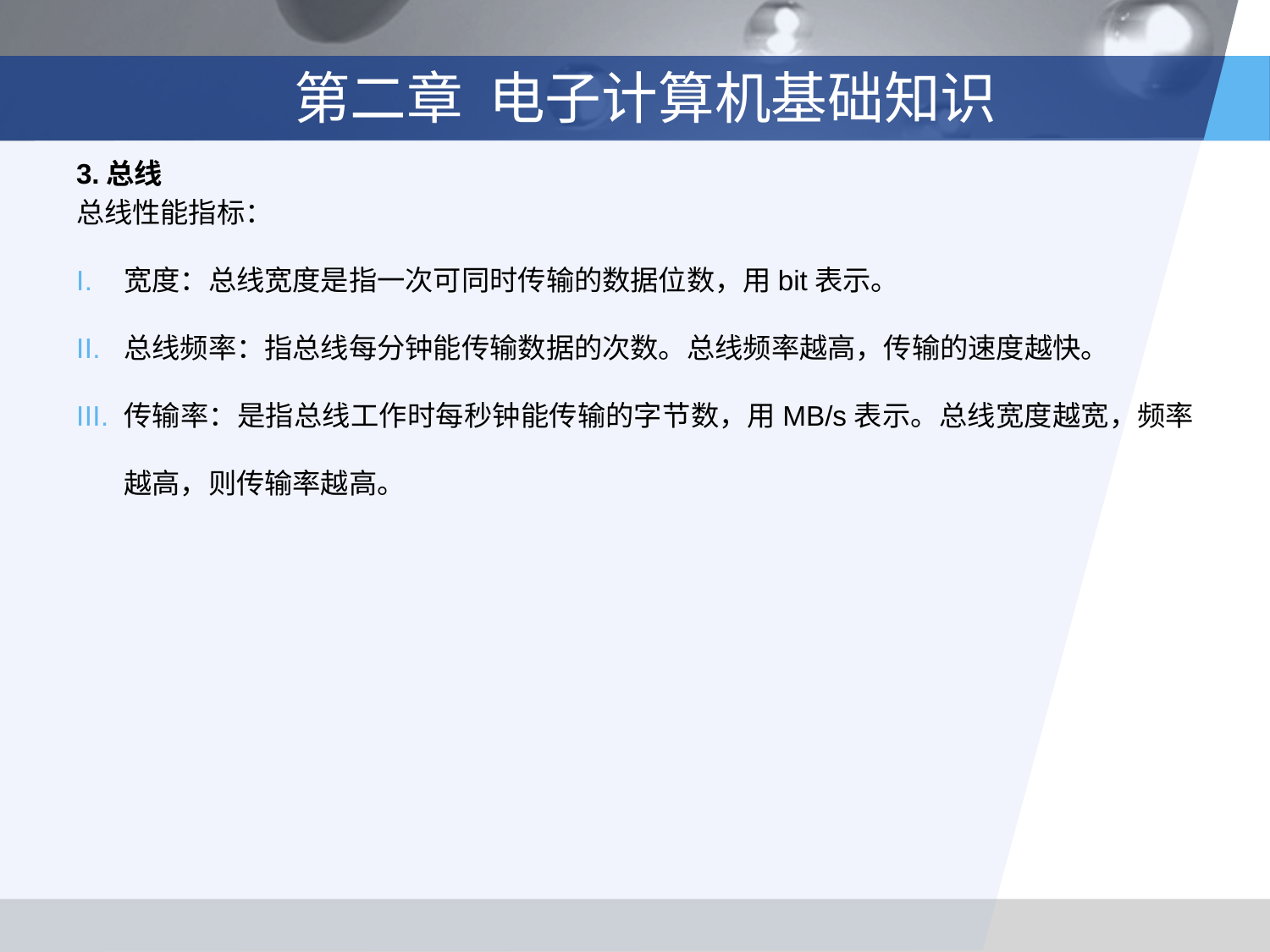

# 第二章  电子计算机基础知识
3.总线
总线性能指标：
宽度：总线宽度是指一次可同时传输的数据位数，用bit表示。
总线频率：指总线每分钟能传输数据的次数。总线频率越高，传输的速度越快。
传输率：是指总线工作时每秒钟能传输的字节数，用MB/s表示。总线宽度越宽，频率越高，则传输率越高。